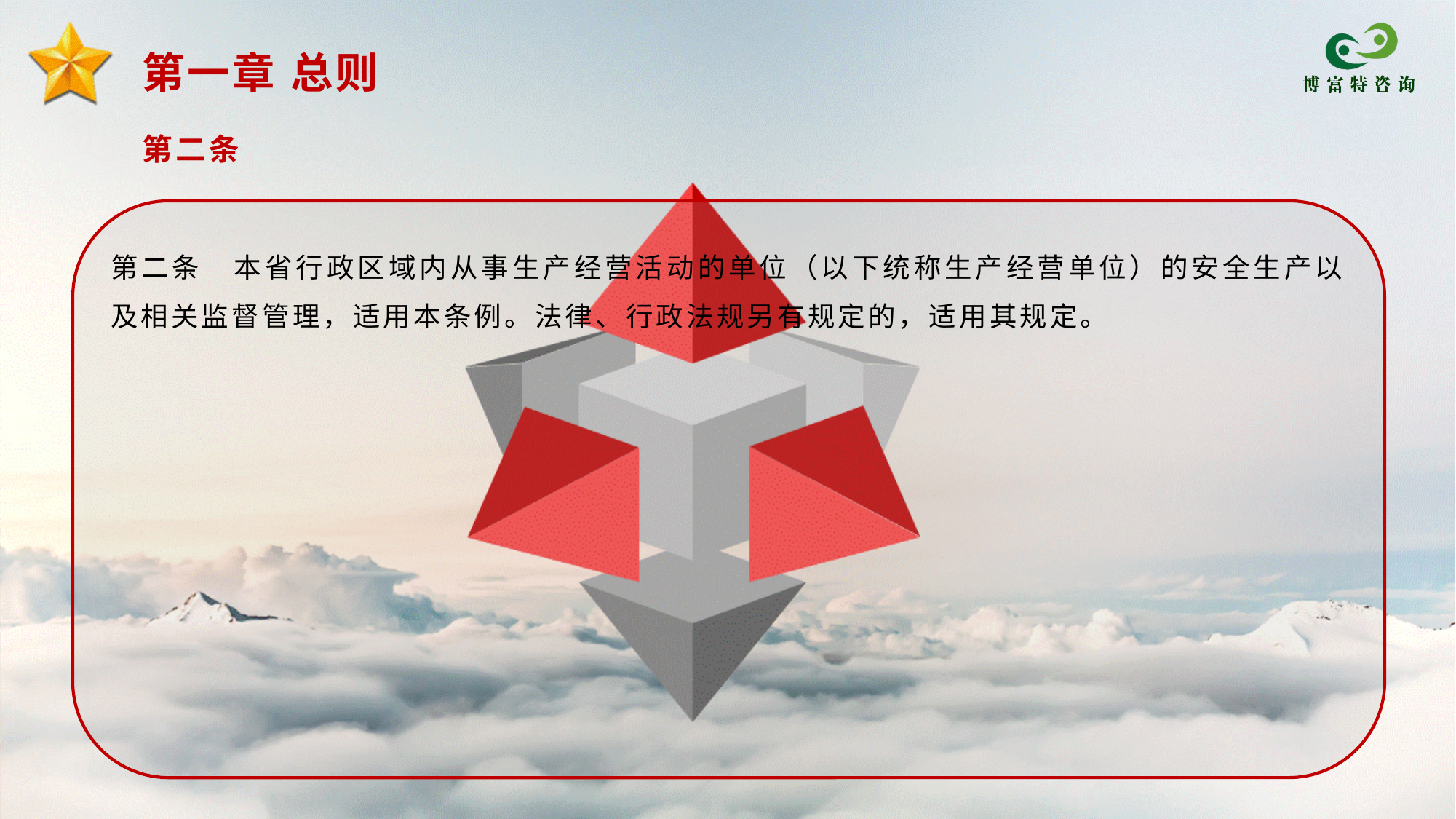

第一章 总则
第二条
第二条　本省行政区域内从事生产经营活动的单位（以下统称生产经营单位）的安全生产以及相关监督管理，适用本条例。法律、行政法规另有规定的，适用其规定。